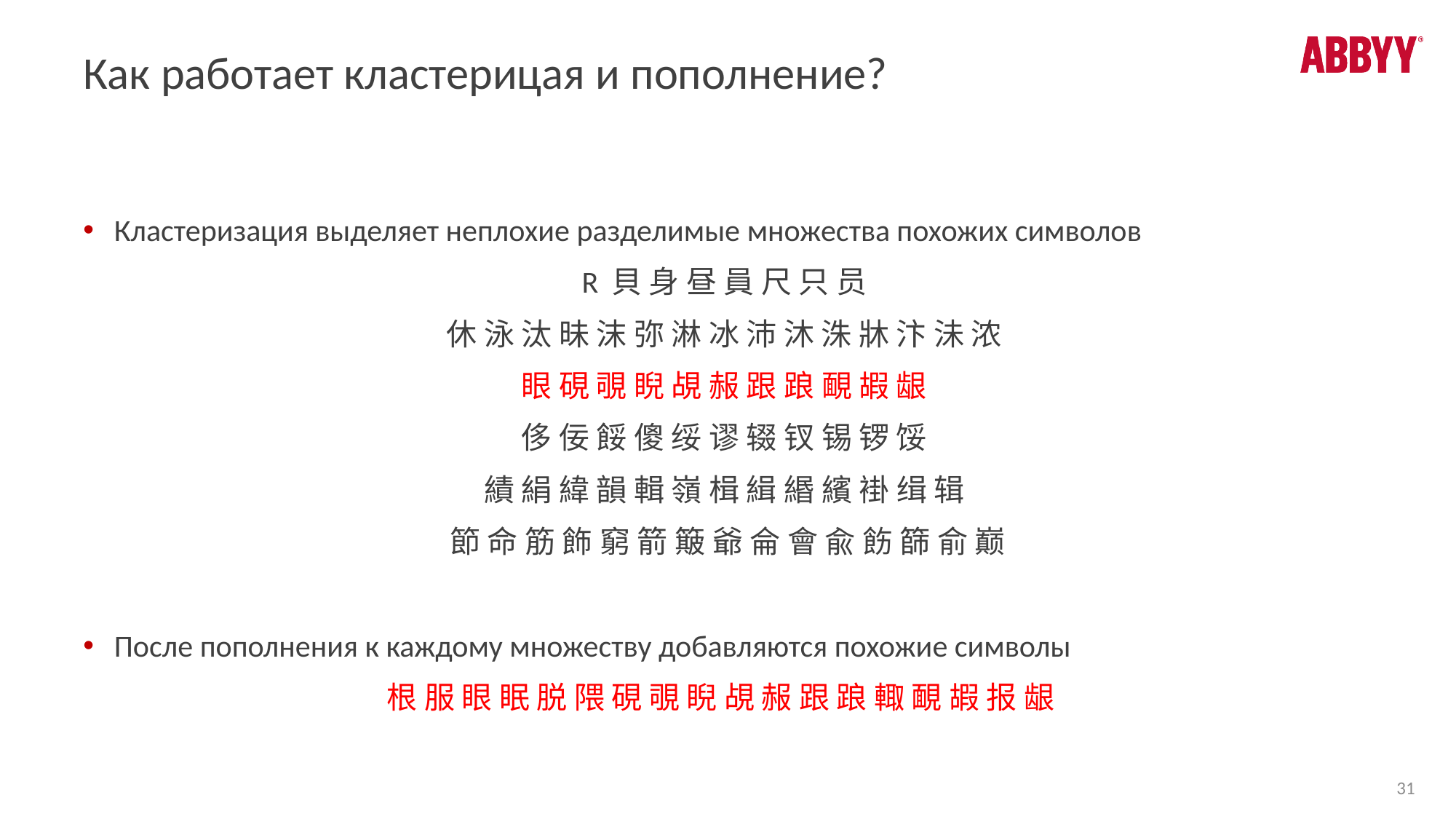

# Как работает кластерицая и пополнение?
Кластеризация выделяет неплохие разделимые множества похожих символов
R 貝 身 昼 員 尺 只 员
休 泳 汰 昧 沫 弥 淋 冰 沛 沐 洙 牀 汴 沬 浓
眼 硯 覗 睨 覘 赧 跟 踉 靦 嘏 龈
侈 佞 餒 傻 绥 谬 辍 钗 锡 锣 馁
績 絹 緯 韻 輯 嶺 楫 緝 緡 繽 褂 缉 辑
節 命 筋 飾 窮 箭 簸 爺 侖 會 兪 飭 篩 俞 巅

После пополнения к каждому множеству добавляются похожие символы
根 服 眼 眠 脱 隈 硯 覗 睨 覘 赧 跟 踉 輙 靦 嘏 报 龈

31